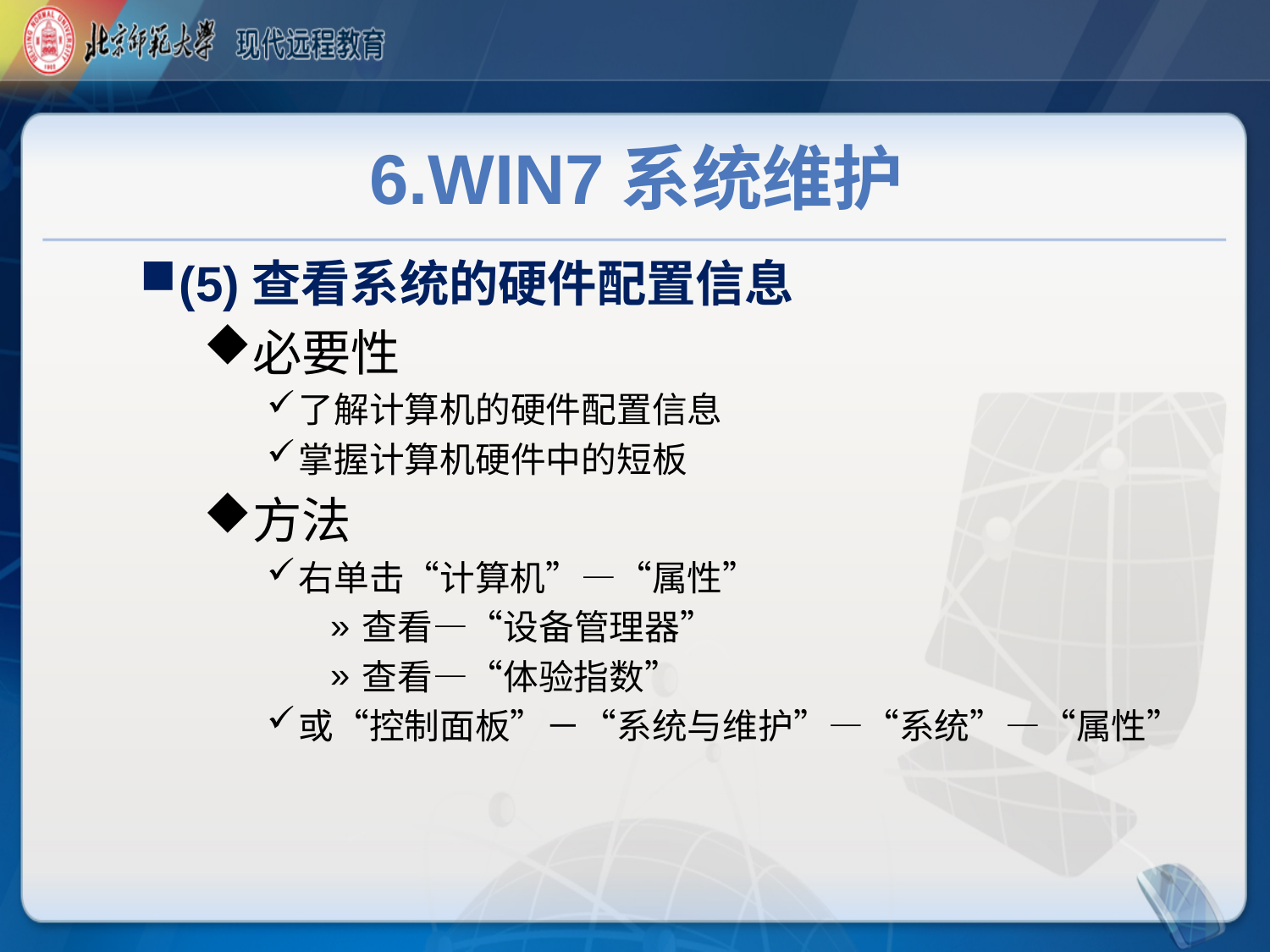

# 6.Win7系统维护
(5)查看系统的硬件配置信息
必要性
了解计算机的硬件配置信息
掌握计算机硬件中的短板
方法
右单击“计算机”—“属性”
查看—“设备管理器”
查看—“体验指数”
或“控制面板”－“系统与维护”—“系统”—“属性”